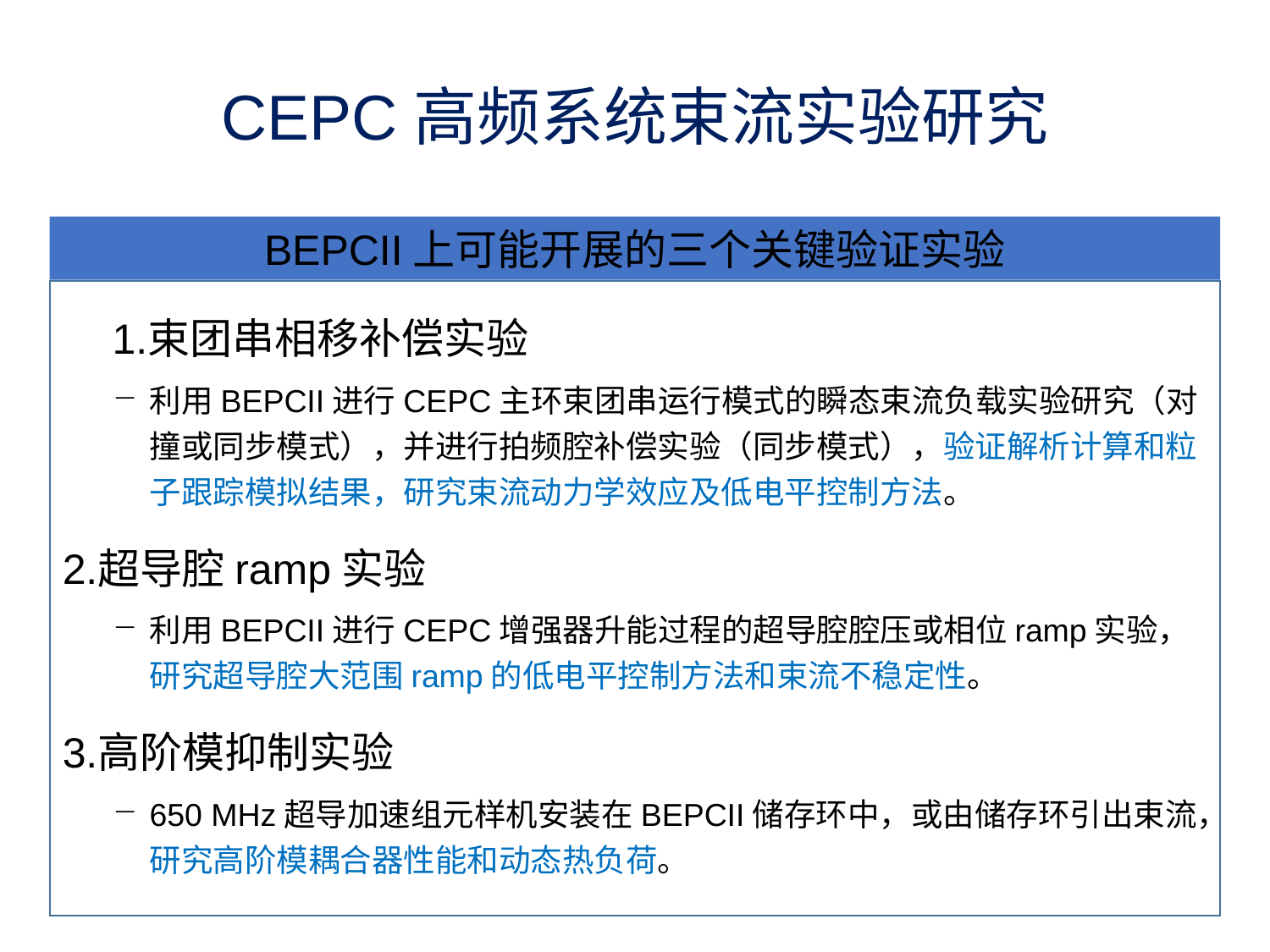

# CEPC高频系统束流实验研究
BEPCII上可能开展的三个关键验证实验

束团串相移补偿实验
利用BEPCII进行CEPC主环束团串运行模式的瞬态束流负载实验研究（对撞或同步模式），并进行拍频腔补偿实验（同步模式），验证解析计算和粒子跟踪模拟结果，研究束流动力学效应及低电平控制方法。
超导腔ramp实验
利用BEPCII进行CEPC增强器升能过程的超导腔腔压或相位ramp实验，研究超导腔大范围ramp的低电平控制方法和束流不稳定性。
高阶模抑制实验
650 MHz超导加速组元样机安装在BEPCII储存环中，或由储存环引出束流，研究高阶模耦合器性能和动态热负荷。